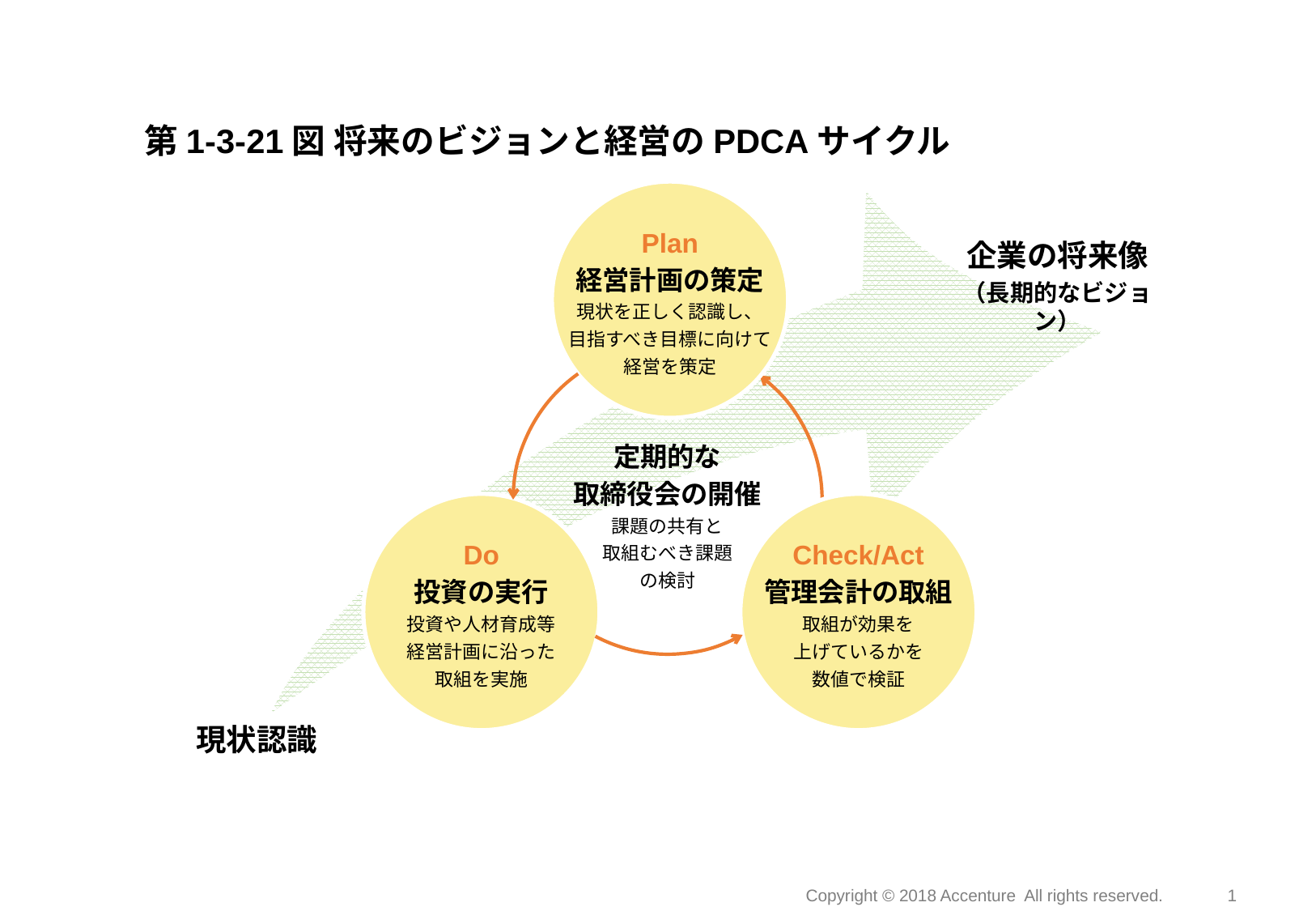

第1-3-21図 将来のビジョンと経営のPDCAサイクル

Plan
経営計画の策定
現状を正しく認識し、
目指すべき目標に向けて
経営を策定

定期的な
取締役会の開催
課題の共有と
取組むべき課題
の検討
Do
投資の実行
投資や人材育成等
経営計画に沿った
取組を実施
Check/Act
管理会計の取組
取組が効果を
上げているかを
数値で検証
企業の将来像
（長期的なビジョン）
現状認識